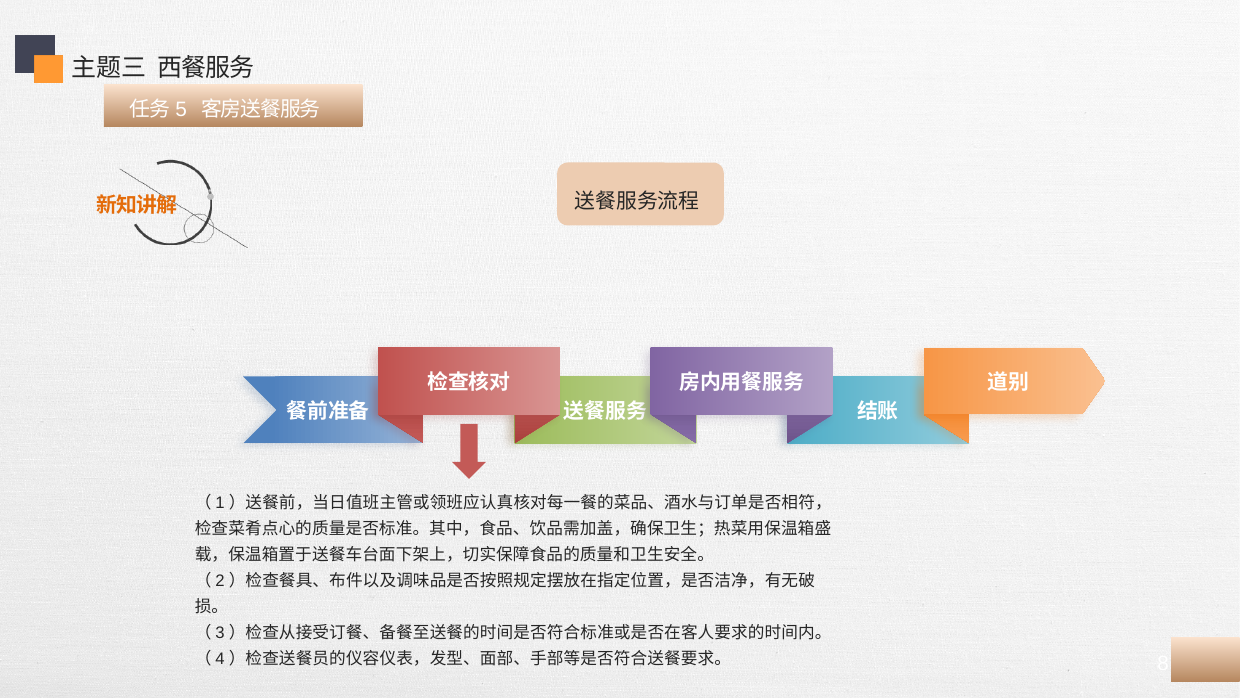

主题三  西餐服务

 任务5  客房送餐服务
  送餐服务流程
检查核对
房内用餐服务
道别
餐前准备
送餐服务
结账

（1）送餐前，当日值班主管或领班应认真核对每一餐的菜品、酒水与订单是否相符，检查菜肴点心的质量是否标准。其中，食品、饮品需加盖，确保卫生；热菜用保温箱盛载，保温箱置于送餐车台面下架上，切实保障食品的质量和卫生安全。
（2）检查餐具、布件以及调味品是否按照规定摆放在指定位置，是否洁净，有无破损。
（3）检查从接受订餐、备餐至送餐的时间是否符合标准或是否在客人要求的时间内。
（4）检查送餐员的仪容仪表，发型、面部、手部等是否符合送餐要求。